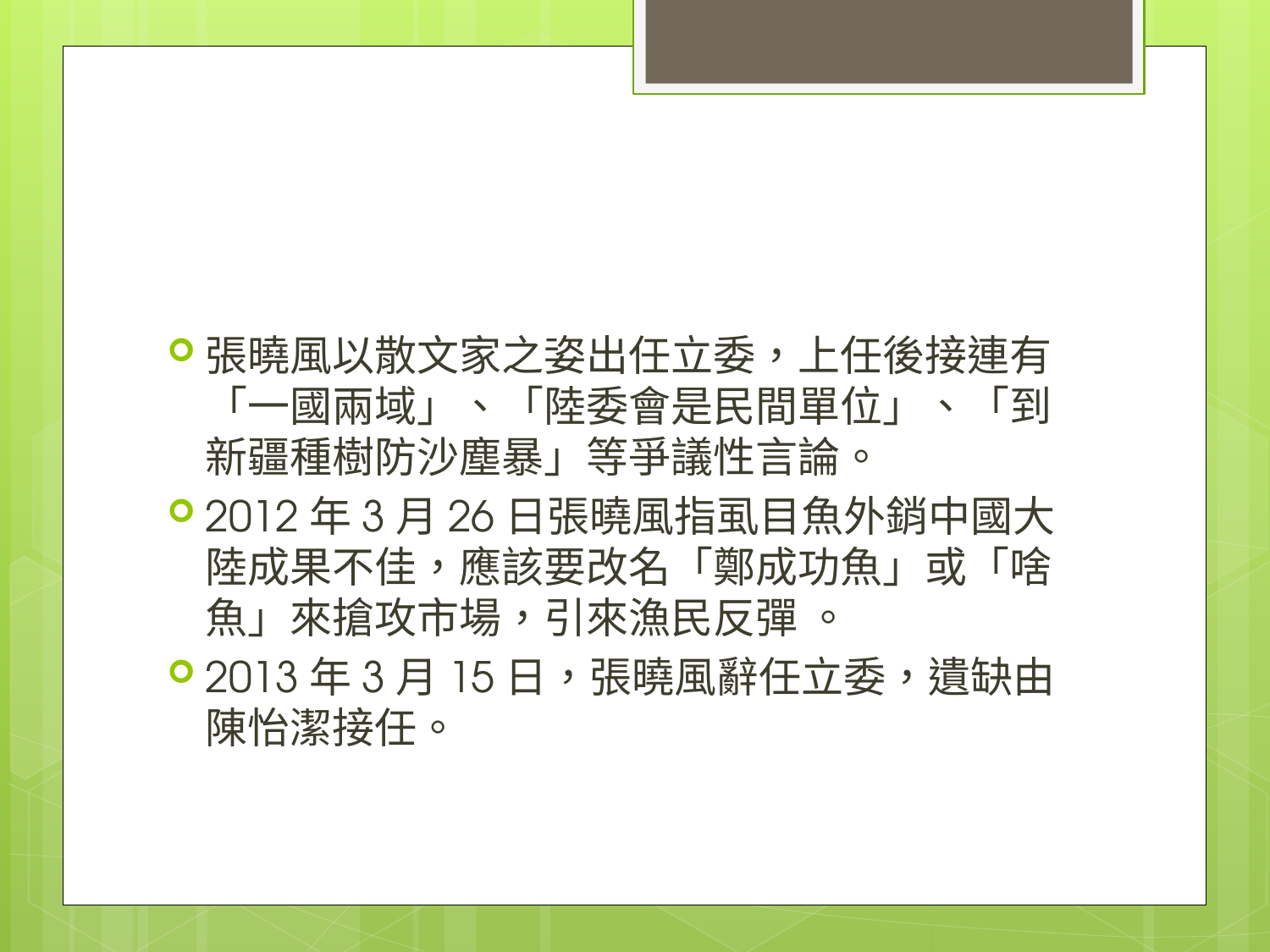

#
張曉風以散文家之姿出任立委，上任後接連有「一國兩域」、「陸委會是民間單位」、「到新疆種樹防沙塵暴」等爭議性言論。
2012年3月26日張曉風指虱目魚外銷中國大陸成果不佳，應該要改名「鄭成功魚」或「啥魚」來搶攻市場，引來漁民反彈 。
2013年3月15日，張曉風辭任立委，遺缺由陳怡潔接任。